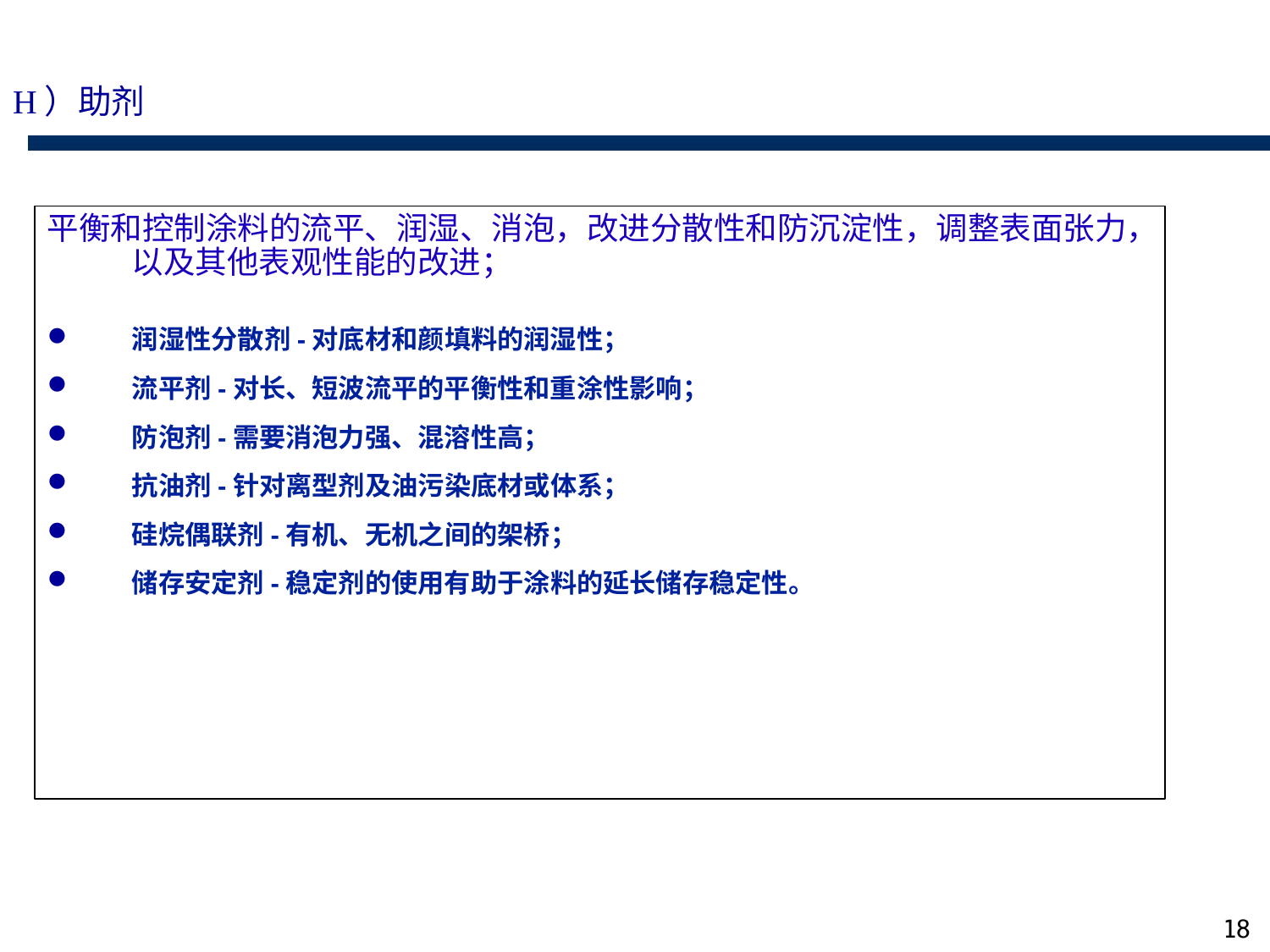

H）助剂
平衡和控制涂料的流平、润湿、消泡，改进分散性和防沉淀性，调整表面张力，以及其他表观性能的改进；

润湿性分散剂-对底材和颜填料的润湿性；
流平剂-对长、短波流平的平衡性和重涂性影响；
防泡剂-需要消泡力强、混溶性高；
抗油剂-针对离型剂及油污染底材或体系；
硅烷偶联剂-有机、无机之间的架桥；
储存安定剂-稳定剂的使用有助于涂料的延长储存稳定性。